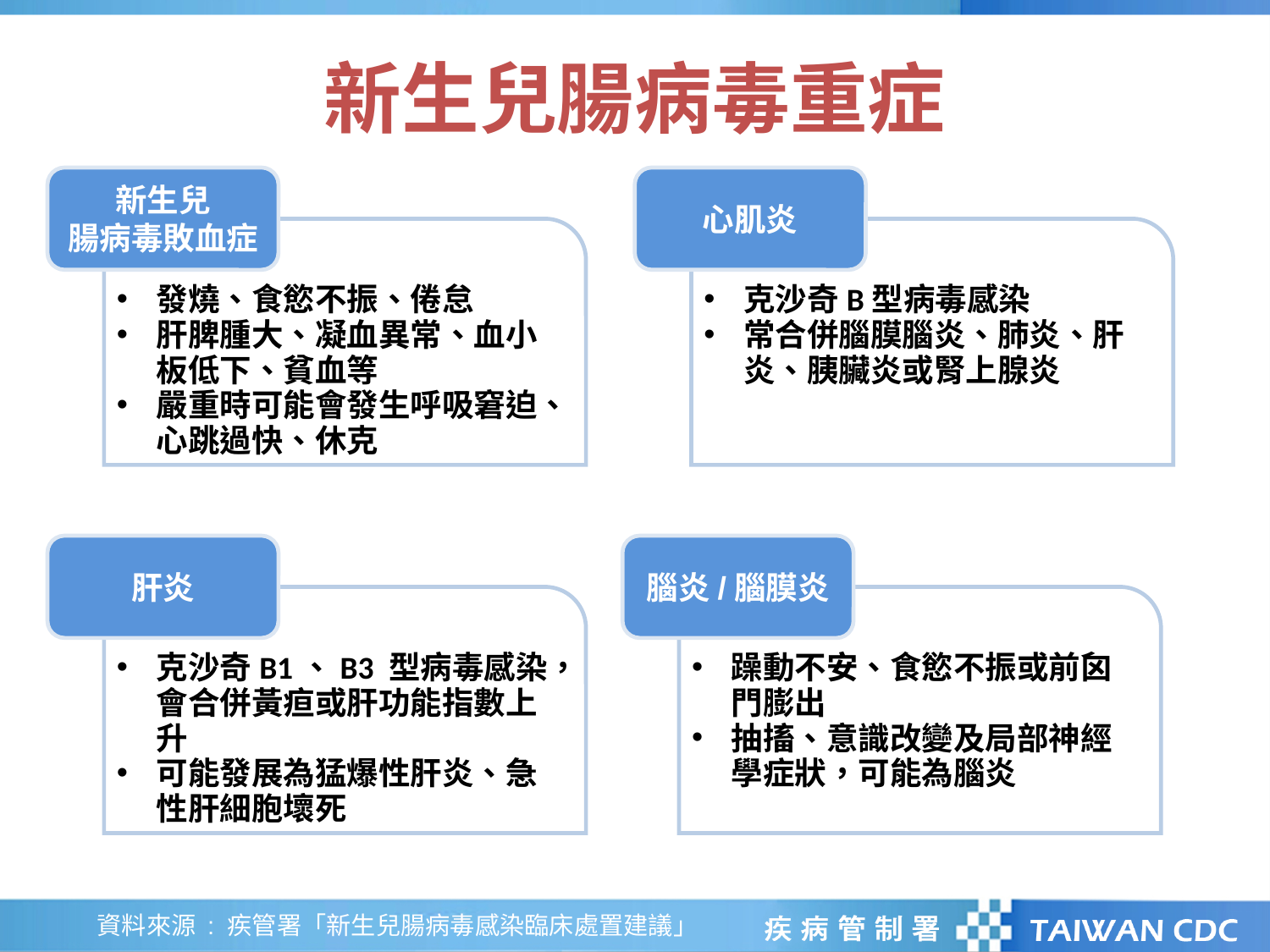

# 新生兒腸病毒重症
新生兒
腸病毒敗血症
發燒、食慾不振、倦怠
肝脾腫大、凝血異常、血小板低下、貧血等
嚴重時可能會發生呼吸窘迫、心跳過快、休克
心肌炎
克沙奇B型病毒感染
常合併腦膜腦炎、肺炎、肝炎、胰臟炎或腎上腺炎

肝炎
克沙奇B1、B3 型病毒感染，會合併黃疸或肝功能指數上升
可能發展為猛爆性肝炎、急性肝細胞壞死
腦炎/腦膜炎
躁動不安、食慾不振或前囟門膨出
抽搐、意識改變及局部神經學症狀，可能為腦炎

資料來源 : 疾管署「新生兒腸病毒感染臨床處置建議」